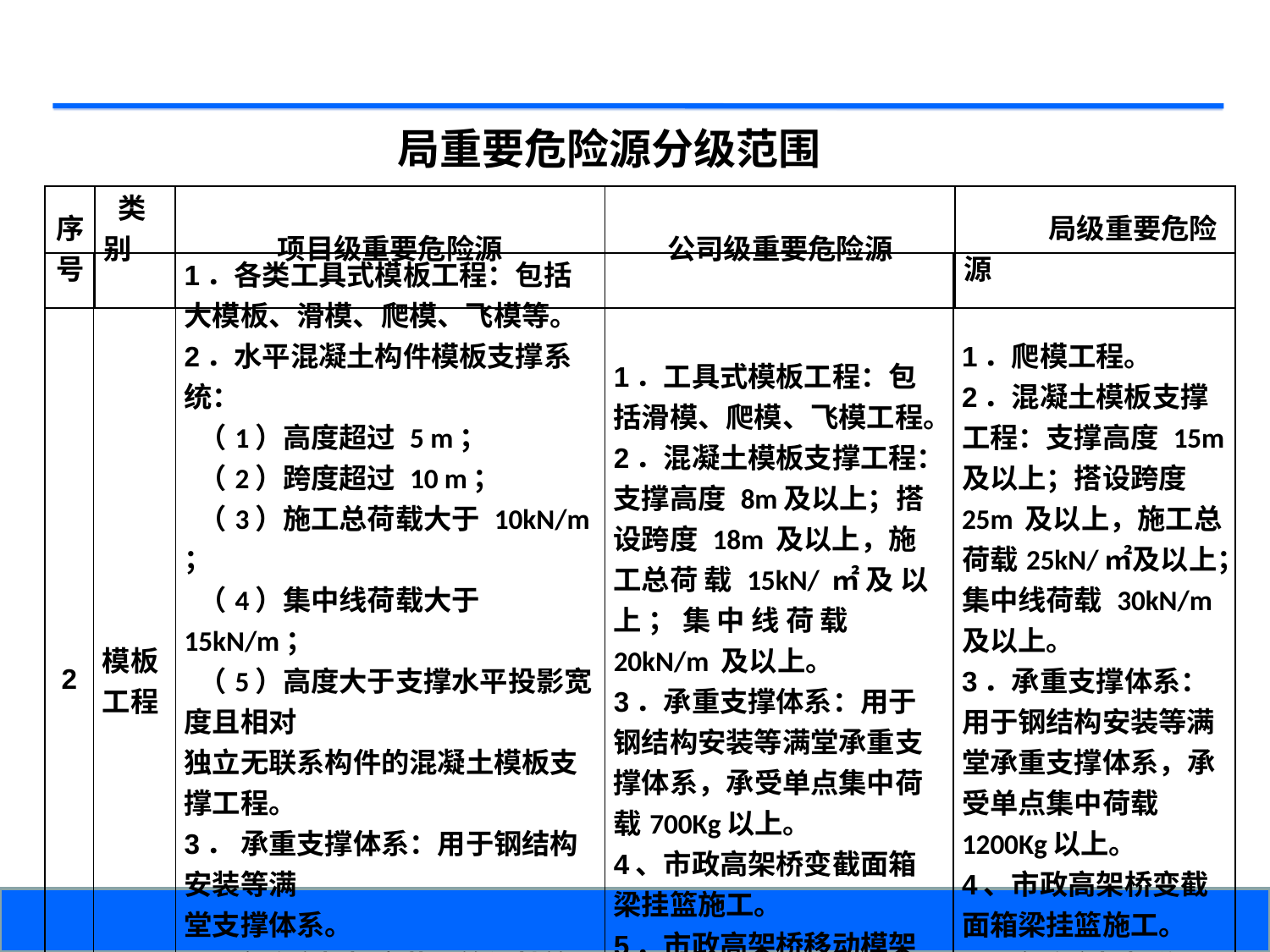

局重要危险源分级范围
| 序号 | 类别 | 项目级重要危险源 | 公司级重要危险源 | 局级重要危险源 |
| --- | --- | --- | --- | --- |
| 2 | 模板工程 | 1．各类工具式模板工程：包括大模板、滑模、爬模、飞模等。 2．水平混凝土构件模板支撑系统： （1）高度超过 5 m； （2）跨度超过 10 m； （3）施工总荷载大于 10kN/m ； （4）集中线荷载大于 15kN/m； （5）高度大于支撑水平投影宽度且相对 独立无联系构件的混凝土模板支撑工程。 3． 承重支撑体系：用于钢结构安装等满 堂支撑体系。 4．市政高架桥变截面箱梁挂篮施工。 5．市政高架桥移动模架箱梁施工。 | 1．工具式模板工程：包括滑模、爬模、飞模工程。 2．混凝土模板支撑工程：支撑高度 8m及以上；搭设跨度 18m 及以上，施工总荷 载 15kN/ ㎡ 及 以 上 ； 集 中 线 荷 载20kN/m 及以上。 3．承重支撑体系：用于钢结构安装等满堂承重支撑体系，承受单点集中荷载700Kg以上。 4、市政高架桥变截面箱梁挂篮施工。 5．市政高架桥移动模架箱梁施工。 | 1．爬模工程。 2．混凝土模板支撑工程：支撑高度 15m 及以上；搭设跨度 25m 及以上，施工总荷载25kN/㎡及以上；集中线荷载 30kN/m 及以上。 3．承重支撑体系：用于钢结构安装等满堂承重支撑体系，承受单点集中荷载 1200Kg以上。 4、市政高架桥变截面箱梁挂篮施工。 5．市政高架桥移动模架箱梁施工。 |
| --- | --- | --- | --- | --- |